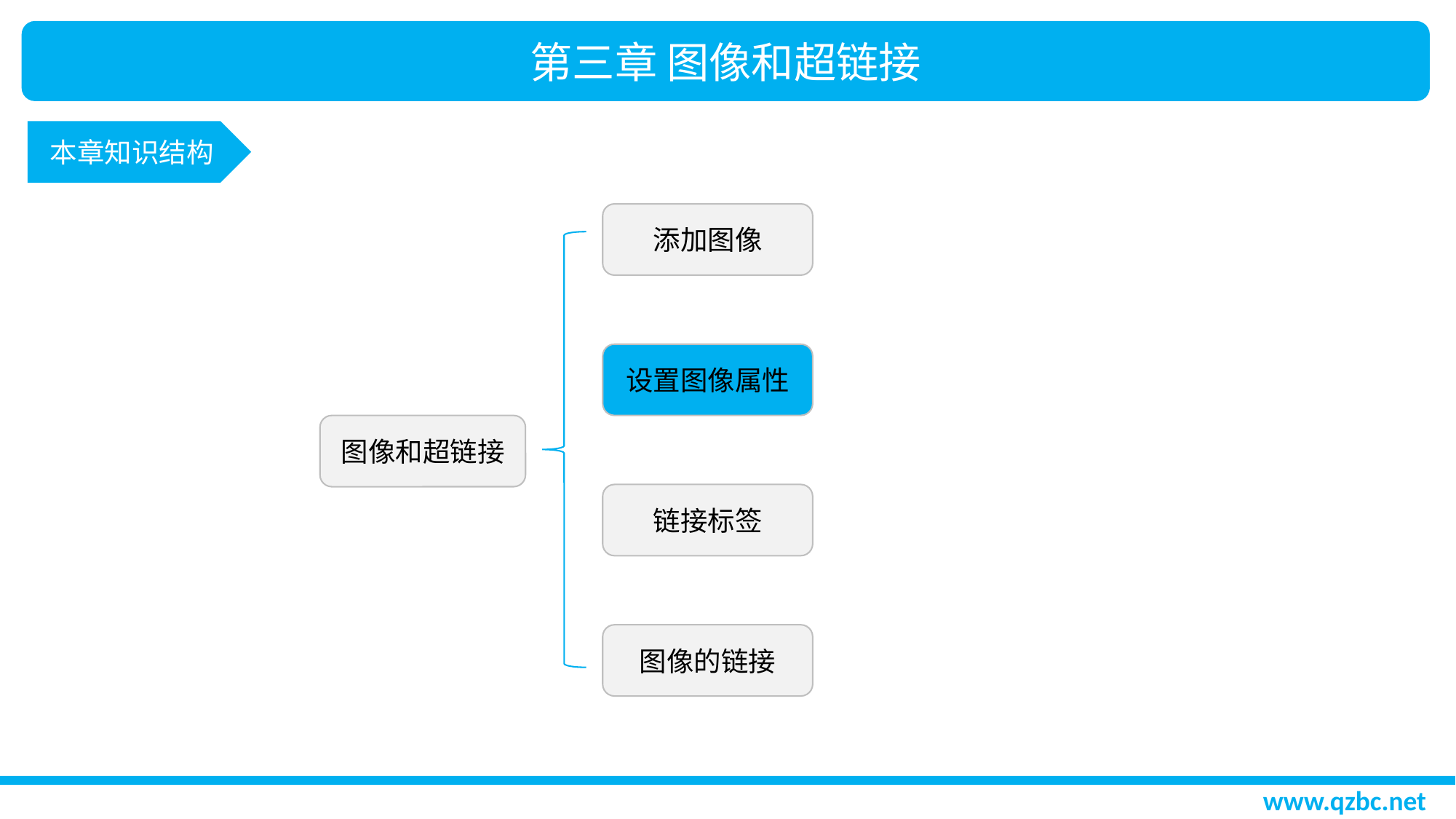

第三章 图像和超链接
本章知识结构
添加图像

设置图像属性
图像和超链接
链接标签
图像的链接

www.qzbc.net